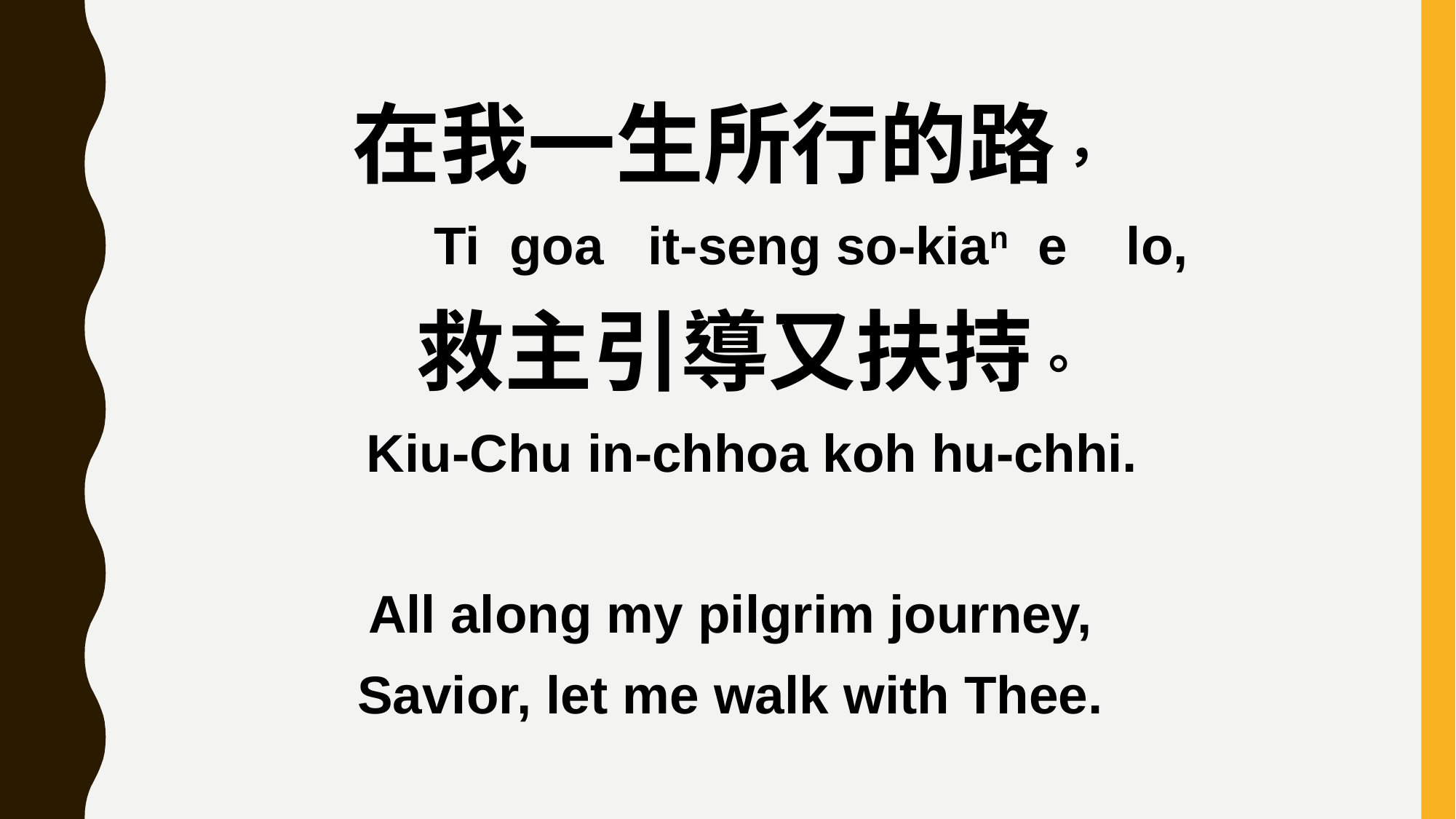

在我一生所行的路，
                Ti  goa   it-seng so-kian  e    lo,
 救主引導又扶持。
   Kiu-Chu in-chhoa koh hu-chhi.

All along my pilgrim journey,
Savior, let me walk with Thee.